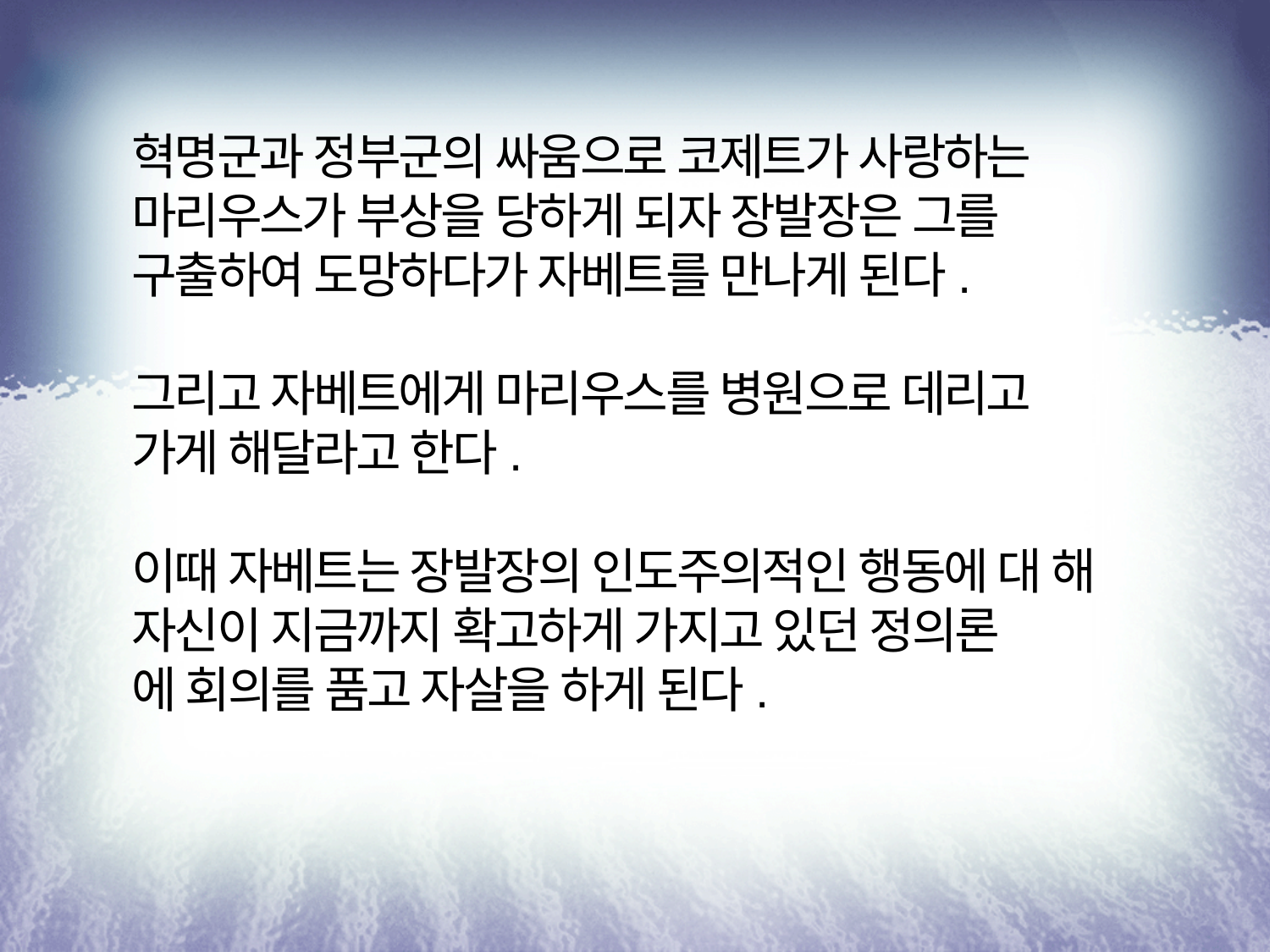

혁명군과 정부군의 싸움으로 코제트가 사랑하는 마리우스가 부상을 당하게 되자 장발장은 그를
구출하여 도망하다가 자베트를 만나게 된다.

그리고 자베트에게 마리우스를 병원으로 데리고
가게 해달라고 한다.

이때 자베트는 장발장의 인도주의적인 행동에 대 해 자신이 지금까지 확고하게 가지고 있던 정의론
에 회의를 품고 자살을 하게 된다.